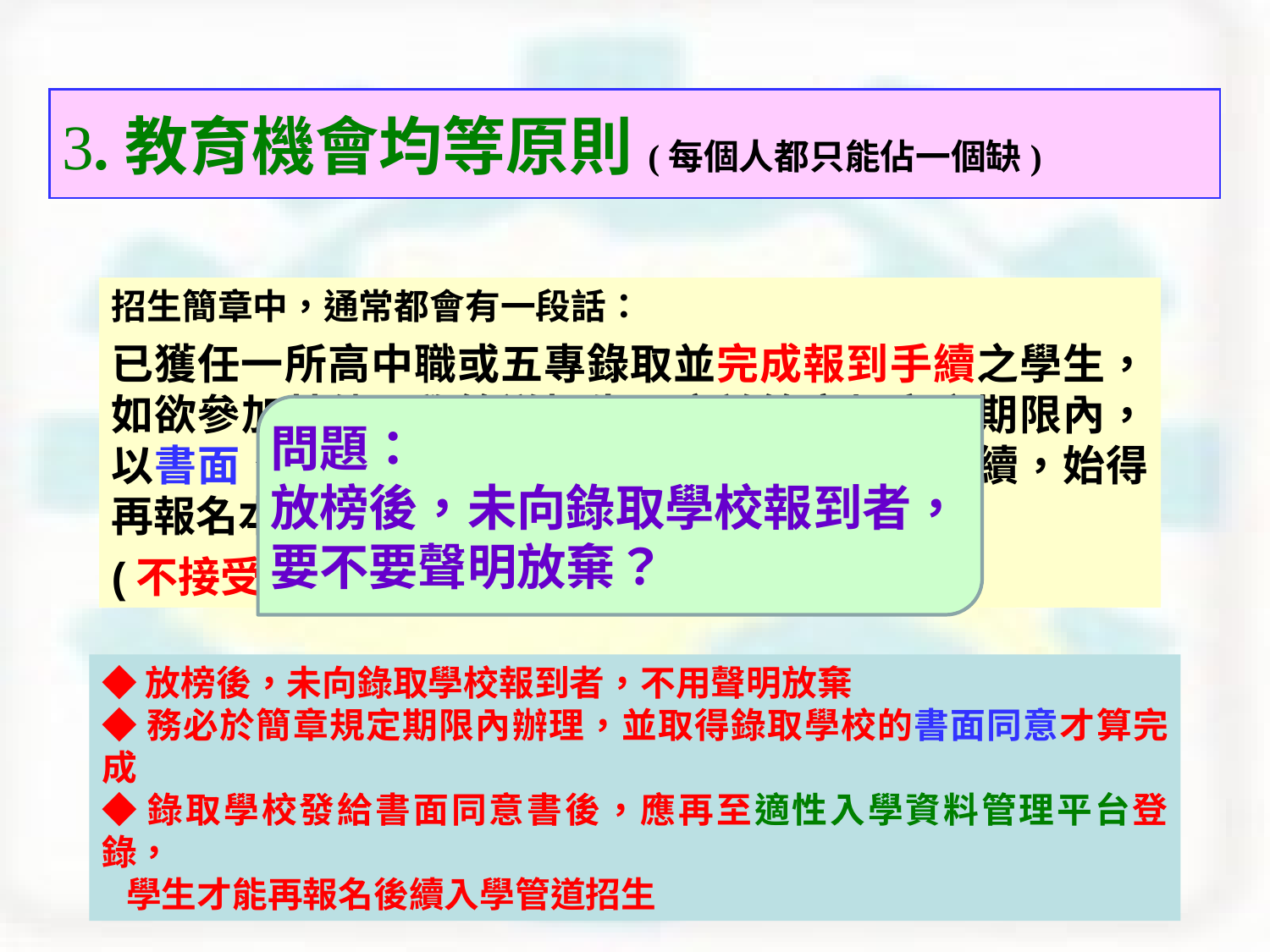

3.教育機會均等原則(每個人都只能佔一個缺)
招生簡章中，通常都會有一段話：
已獲任一所高中職或五專錄取並完成報到手續之學生，如欲參加其他入學管道招生，應於簡章規定之期限內，以書面、親自到錄取學校辦妥放棄錄取資格手續，始得再報名本學年度其他入學管道招生
(不接受電話、通訊或傳真方式辦理)

問題：
放榜後，未向錄取學校報到者，
要不要聲明放棄？
◆放榜後，未向錄取學校報到者，不用聲明放棄
◆務必於簡章規定期限內辦理，並取得錄取學校的書面同意才算完成
◆錄取學校發給書面同意書後，應再至適性入學資料管理平台登錄，
  學生才能再報名後續入學管道招生